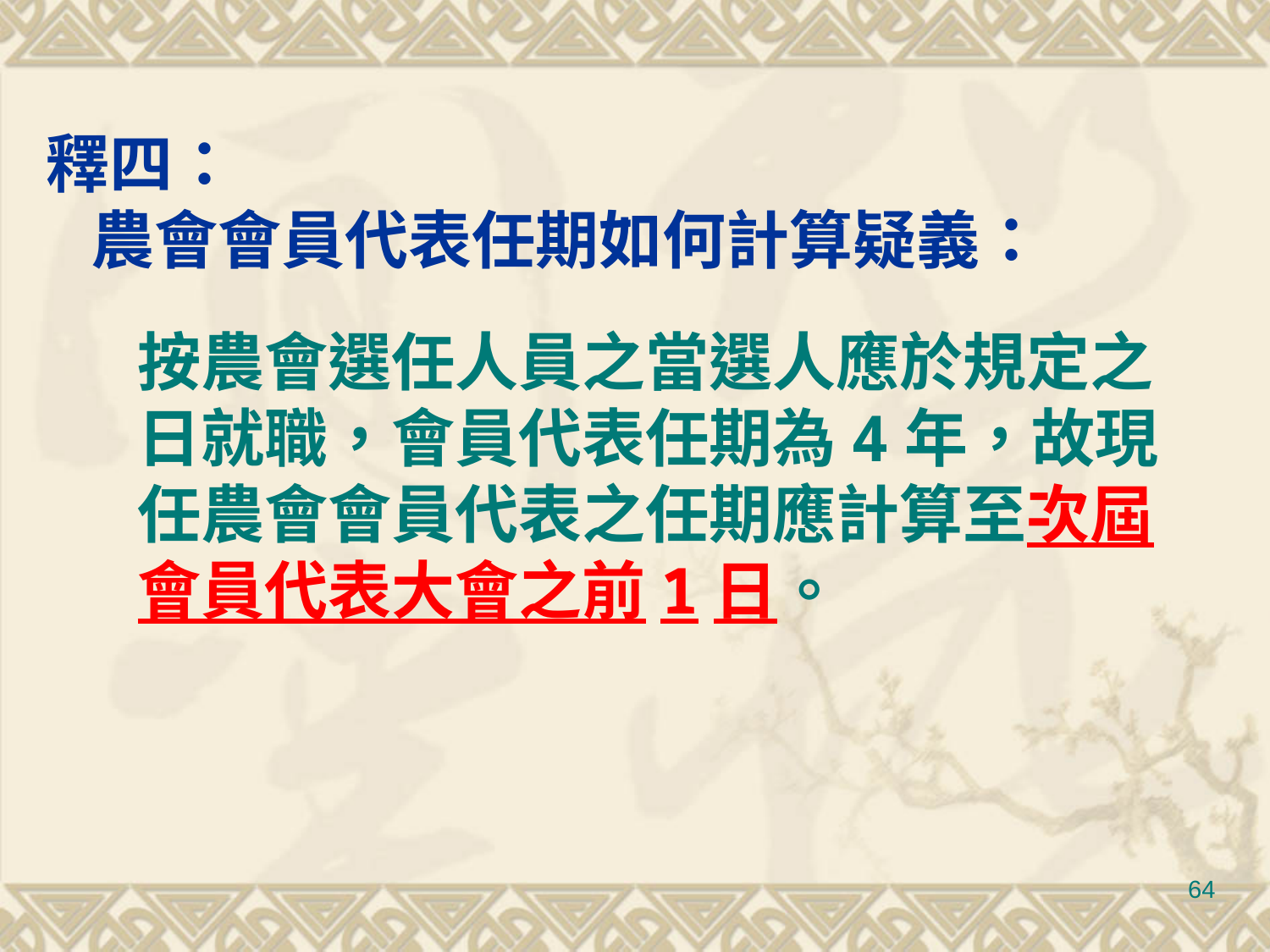

釋四：
  農會會員代表任期如何計算疑義：
按農會選任人員之當選人應於規定之日就職，會員代表任期為4年，故現任農會會員代表之任期應計算至次屆會員代表大會之前1日。
64